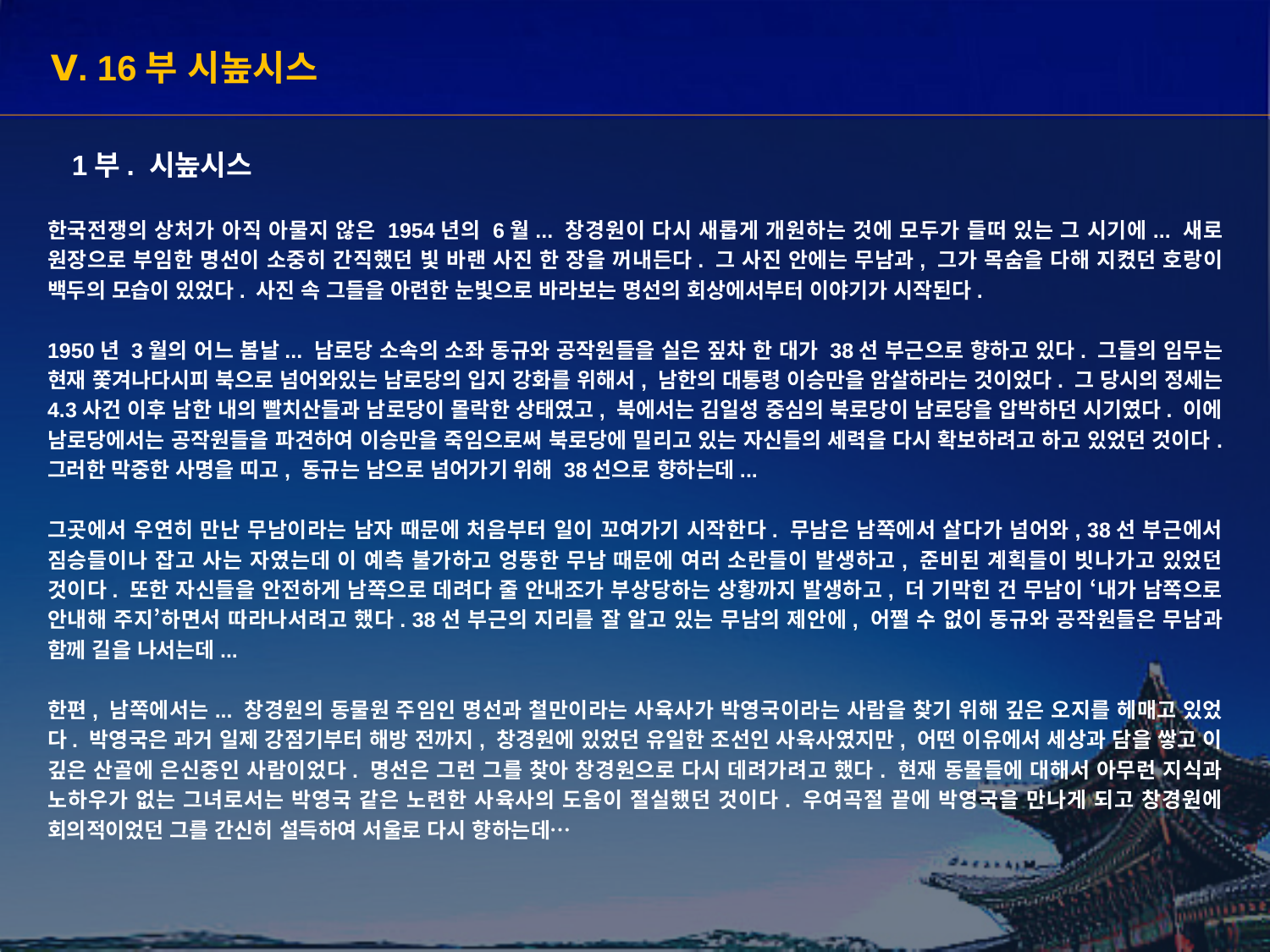

Ⅴ. 16부 시높시스

1부. 시높시스

한국전쟁의 상처가 아직 아물지 않은 1954년의 6월... 창경원이 다시 새롭게 개원하는 것에 모두가 들떠 있는 그 시기에... 새로 원장으로 부임한 명선이 소중히 간직했던 빛 바랜 사진 한 장을 꺼내든다. 그 사진 안에는 무남과, 그가 목숨을 다해 지켰던 호랑이 백두의 모습이 있었다. 사진 속 그들을 아련한 눈빛으로 바라보는 명선의 회상에서부터 이야기가 시작된다.

1950년 3월의 어느 봄날... 남로당 소속의 소좌 동규와 공작원들을 실은 짚차 한 대가 38선 부근으로 향하고 있다. 그들의 임무는 현재 쫓겨나다시피 북으로 넘어와있는 남로당의 입지 강화를 위해서, 남한의 대통령 이승만을 암살하라는 것이었다. 그 당시의 정세는 4.3사건 이후 남한 내의 빨치산들과 남로당이 몰락한 상태였고, 북에서는 김일성 중심의 북로당이 남로당을 압박하던 시기였다. 이에 남로당에서는 공작원들을 파견하여 이승만을 죽임으로써 북로당에 밀리고 있는 자신들의 세력을 다시 확보하려고 하고 있었던 것이다. 그러한 막중한 사명을 띠고, 동규는 남으로 넘어가기 위해 38선으로 향하는데...

그곳에서 우연히 만난 무남이라는 남자 때문에 처음부터 일이 꼬여가기 시작한다. 무남은 남쪽에서 살다가 넘어와, 38선 부근에서 짐승들이나 잡고 사는 자였는데 이 예측 불가하고 엉뚱한 무남 때문에 여러 소란들이 발생하고, 준비된 계획들이 빗나가고 있었던 것이다. 또한 자신들을 안전하게 남쪽으로 데려다 줄 안내조가 부상당하는 상황까지 발생하고, 더 기막힌 건 무남이 ‘내가 남쪽으로 안내해 주지’하면서 따라나서려고 했다. 38선 부근의 지리를 잘 알고 있는 무남의 제안에, 어쩔 수 없이 동규와 공작원들은 무남과 함께 길을 나서는데...

한편, 남쪽에서는... 창경원의 동물원 주임인 명선과 철만이라는 사육사가 박영국이라는 사람을 찾기 위해 깊은 오지를 헤매고 있었다. 박영국은 과거 일제 강점기부터 해방 전까지, 창경원에 있었던 유일한 조선인 사육사였지만, 어떤 이유에서 세상과 담을 쌓고 이 깊은 산골에 은신중인 사람이었다. 명선은 그런 그를 찾아 창경원으로 다시 데려가려고 했다. 현재 동물들에 대해서 아무런 지식과 노하우가 없는 그녀로서는 박영국 같은 노련한 사육사의 도움이 절실했던 것이다. 우여곡절 끝에 박영국을 만나게 되고 창경원에 회의적이었던 그를 간신히 설득하여 서울로 다시 향하는데…